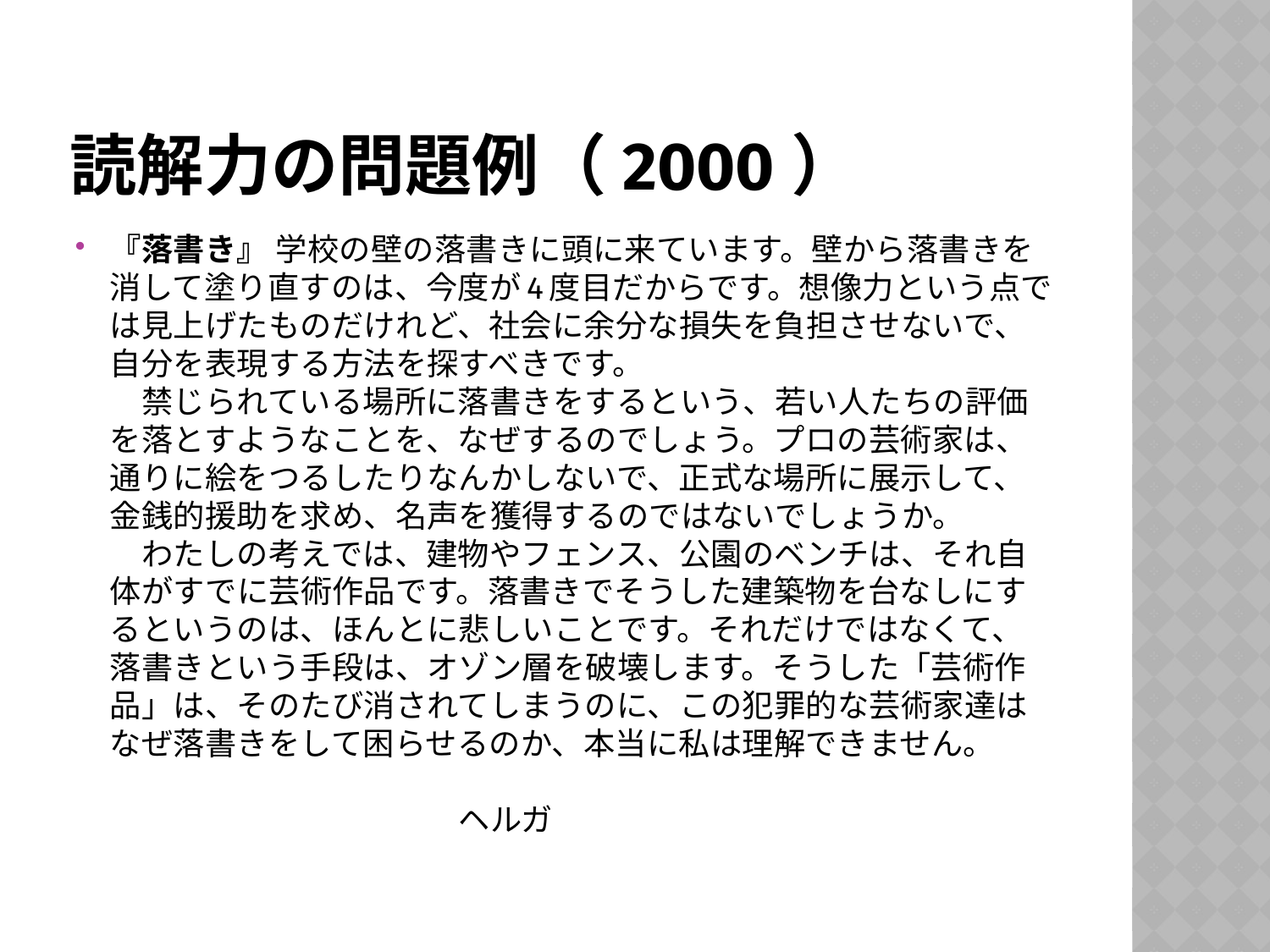

# 読解力の問題例（2000）
『落書き』 学校の壁の落書きに頭に来ています。壁から落書きを消して塗り直すのは、今度が4度目だからです。想像力という点では見上げたものだけれど、社会に余分な損失を負担させないで、自分を表現する方法を探すべきです。
　禁じられている場所に落書きをするという、若い人たちの評価を落とすようなことを、なぜするのでしょう。プロの芸術家は、通りに絵をつるしたりなんかしないで、正式な場所に展示して、金銭的援助を求め、名声を獲得するのではないでしょうか。
　わたしの考えでは、建物やフェンス、公園のベンチは、それ自体がすでに芸術作品です。落書きでそうした建築物を台なしにするというのは、ほんとに悲しいことです。それだけではなくて、落書きという手段は、オゾン層を破壊します。そうした「芸術作品」は、そのたび消されてしまうのに、この犯罪的な芸術家達はなぜ落書きをして困らせるのか、本当に私は理解できません。
　　　　　　　　　　　　　　　　　　　　　　　　　　　　　　　　　　　　　　　　ヘルガ